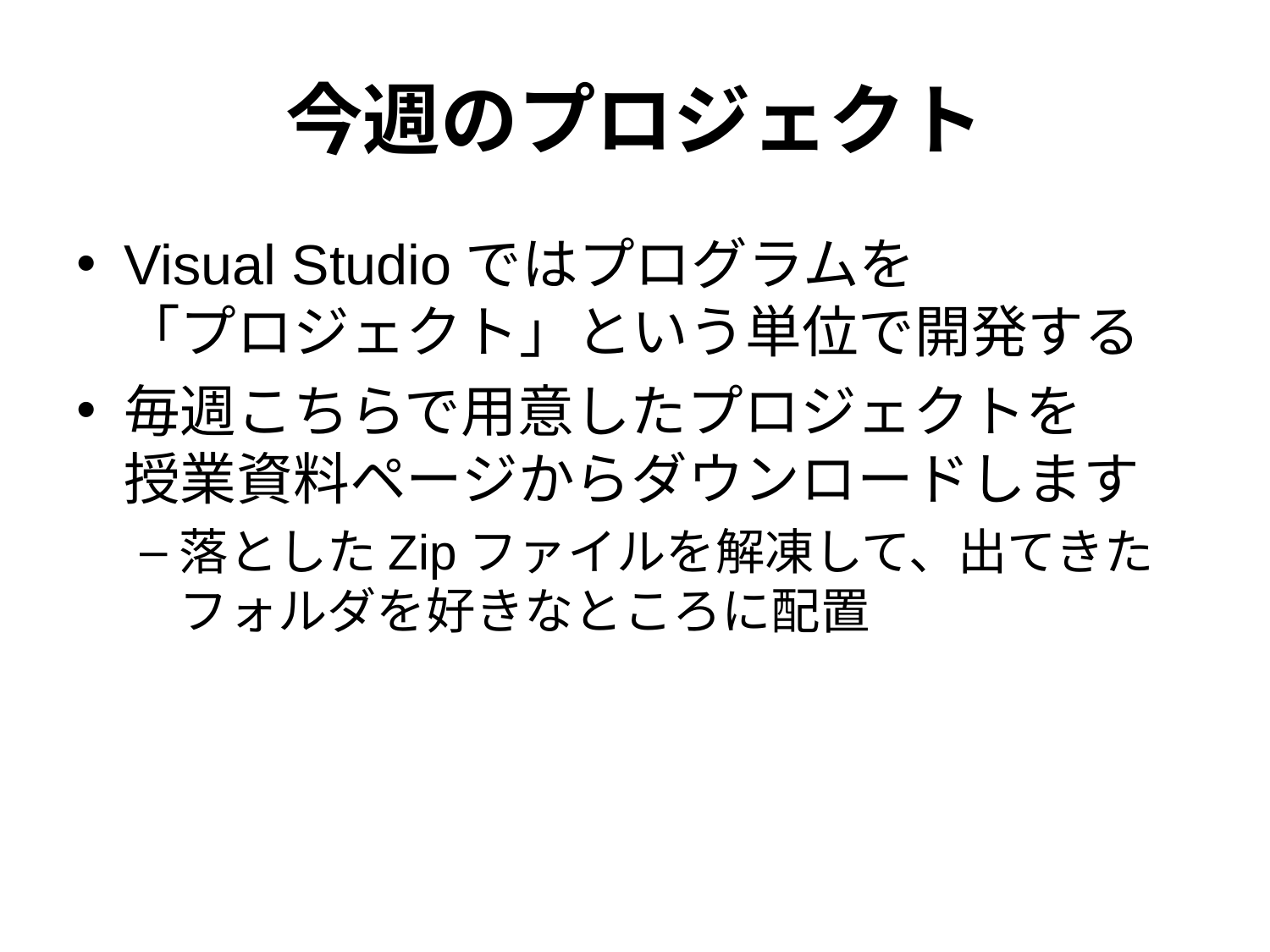

# 今週のプロジェクト
Visual Studioではプログラムを
「プロジェクト」という単位で開発する
毎週こちらで用意したプロジェクトを
授業資料ページからダウンロードします
落としたZipファイルを解凍して、出てきたフォルダを好きなところに配置